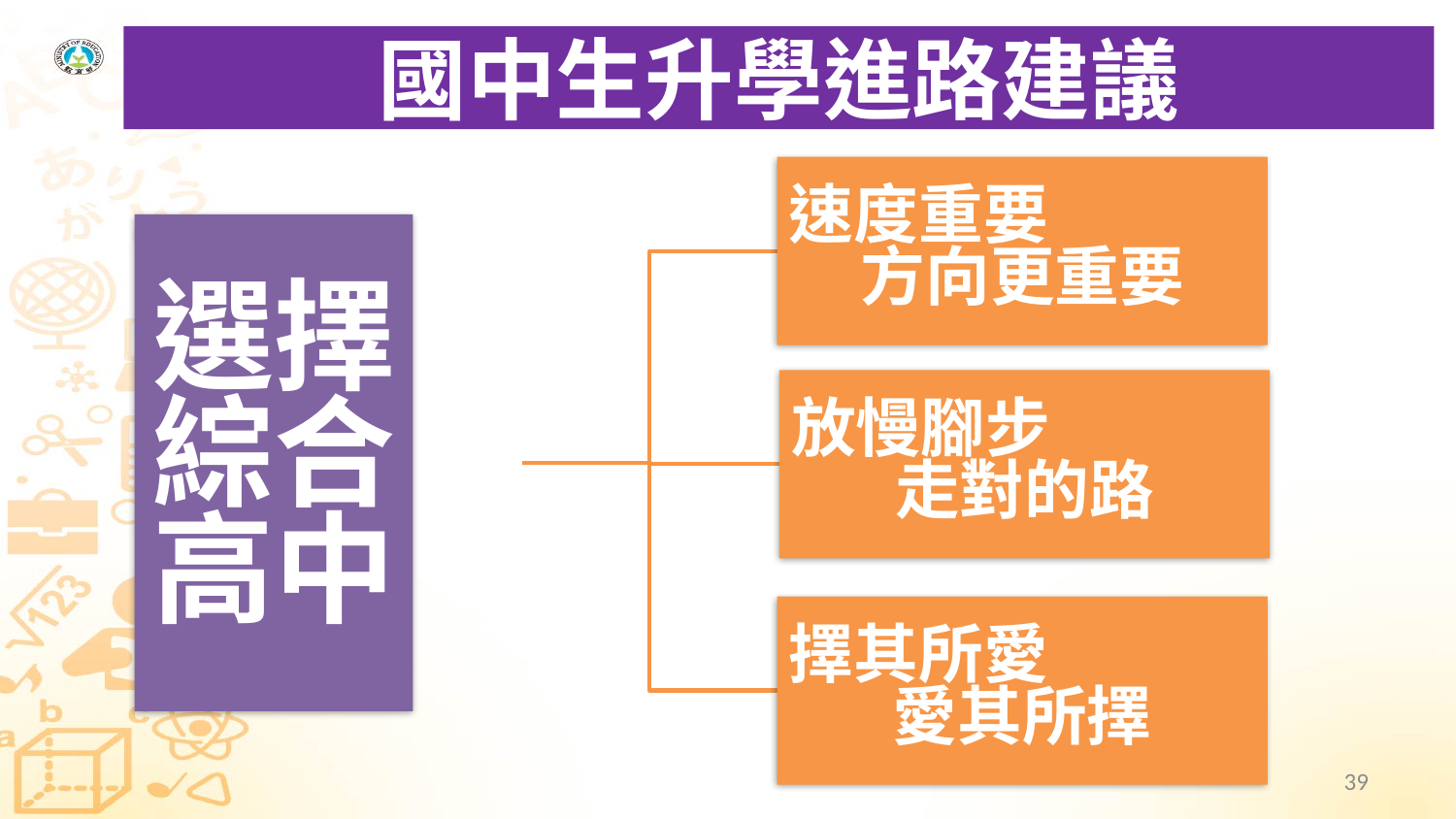

# 國中生升學進路建議

選擇綜合高中
速度重要               方向更重要
放慢腳步               走對的路
擇其所愛               愛其所擇
39